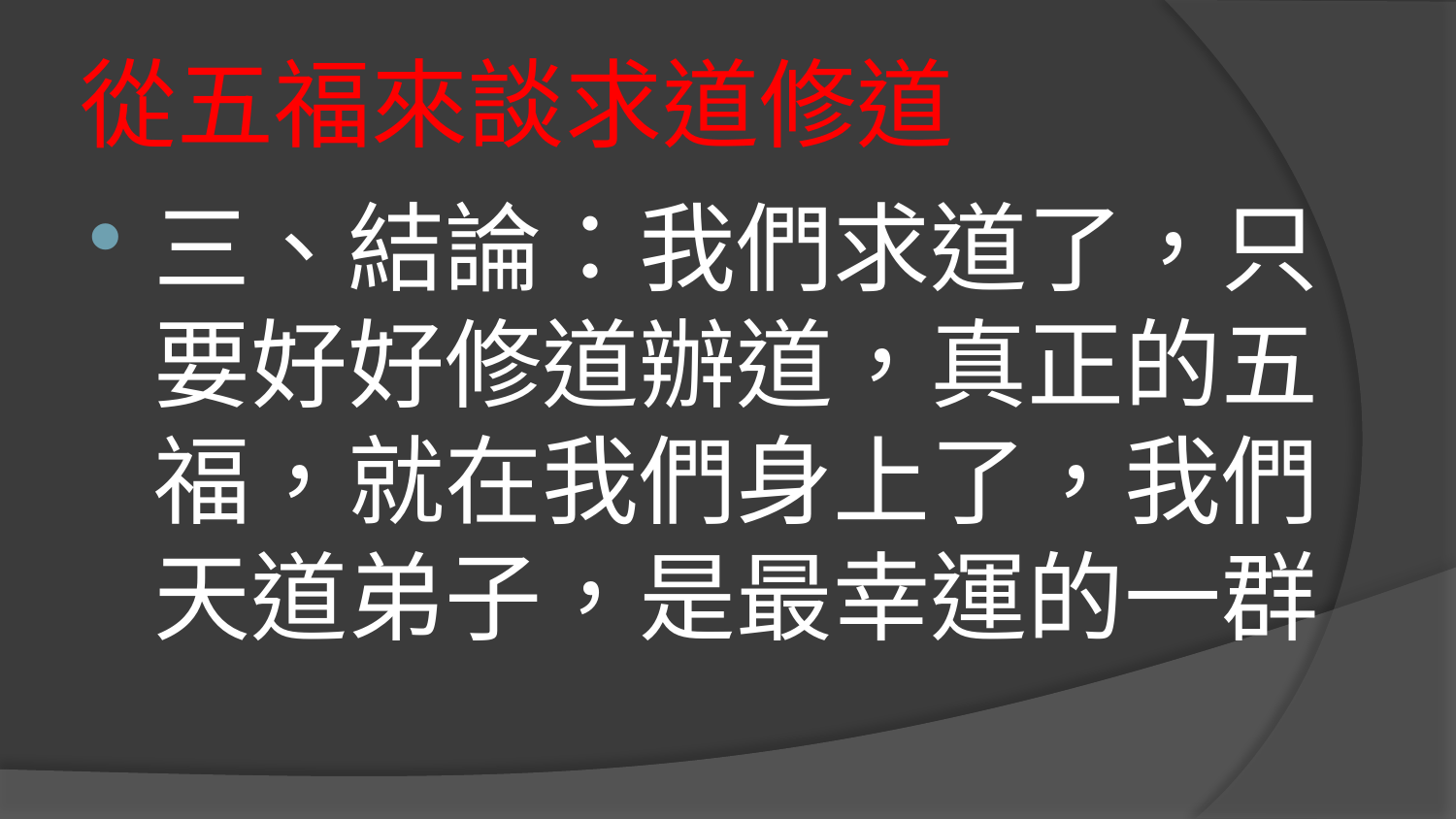

# 從五福來談求道修道
三、結論：我們求道了，只要好好修道辦道，真正的五福，就在我們身上了，我們天道弟子，是最幸運的一群